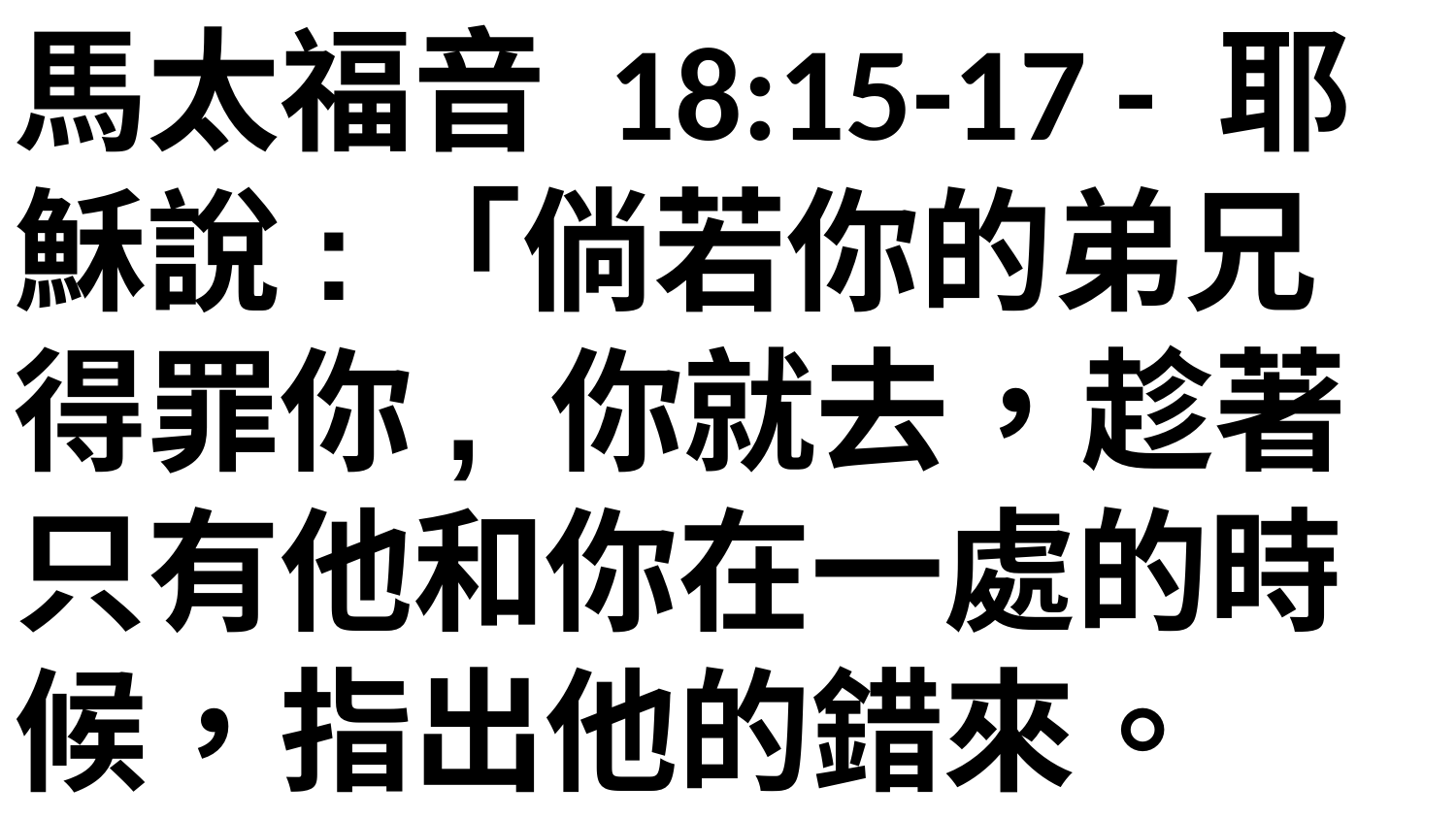

馬太福音 18:15-17 - 耶穌說:「倘若你的弟兄得罪你, 你就去，趁著只有他和你在一處的時候，指出他的錯來。

他若聽你，你便得了你的弟兄。 他若不聽，你就另外帶一兩個人同去，要憑兩三個人的口作見證，句句都可定準。  若是不聽他們，就告訴教會。若是不聽教會，就看他像外邦人和稅吏一樣。」